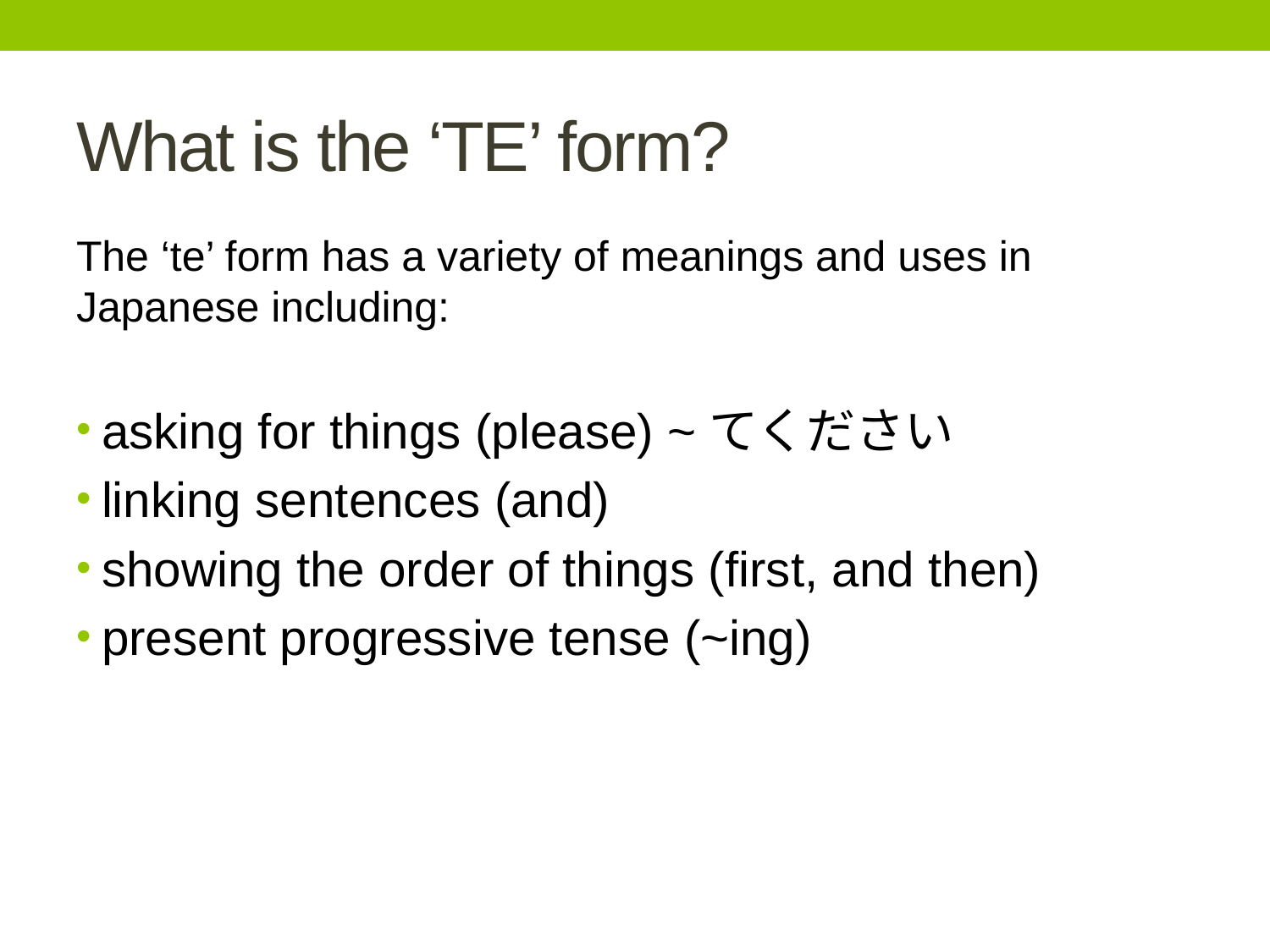

# What is the ‘TE’ form?
The ‘te’ form has a variety of meanings and uses in Japanese including:

asking for things (please) ~てください
linking sentences (and)
showing the order of things (first, and then)
present progressive tense (~ing)